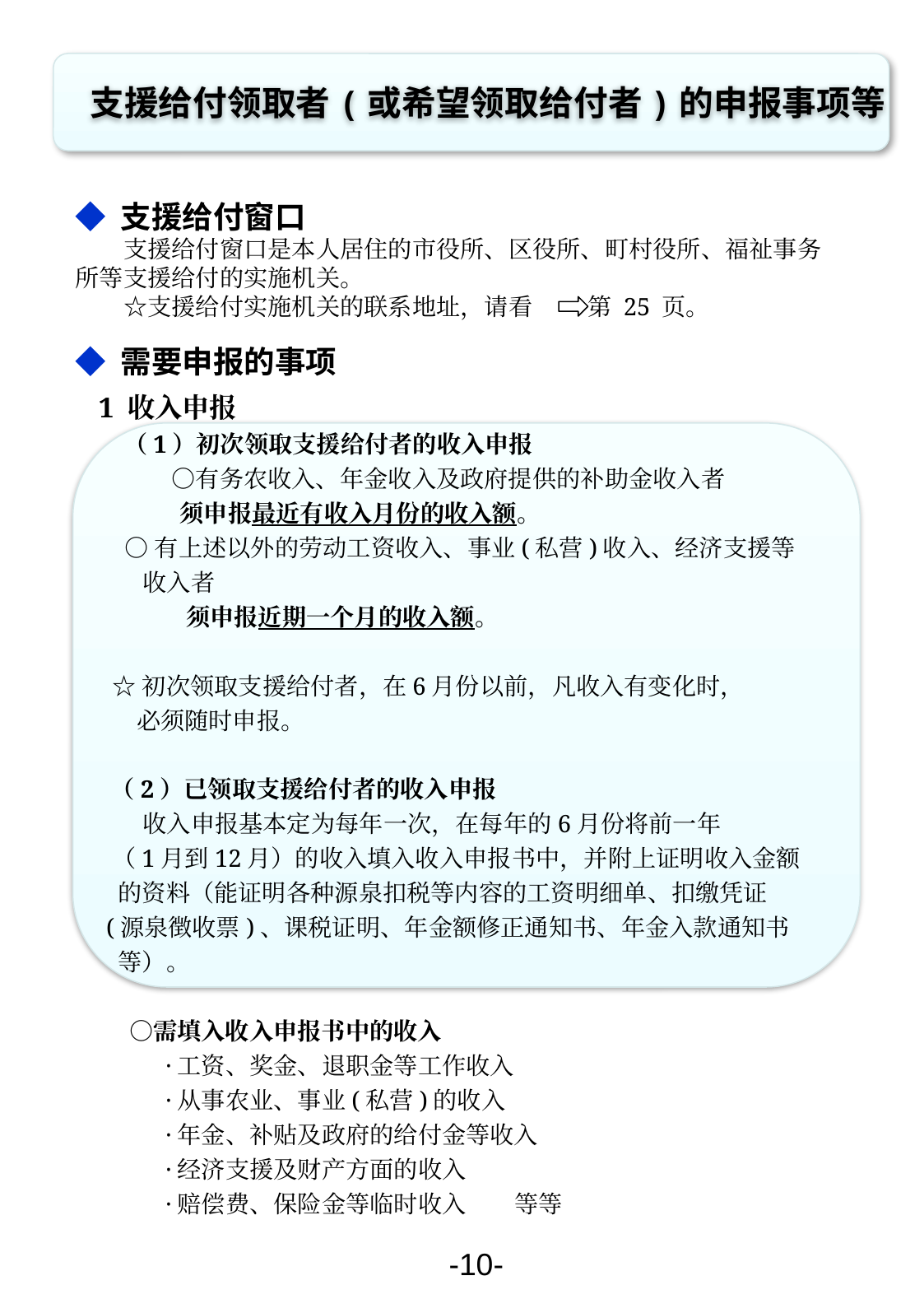

支援给付领取者(或希望领取给付者)的申报事项等
◆ 支援给付窗口
　　支援给付窗口是本人居住的市役所、区役所、町村役所、福祉事务所等支援给付的实施机关。
　　☆支援给付实施机关的联系地址，请看     　第 25 页。

◆ 需要申报的事项
   1 收入申报
　　（1）初次领取支援给付者的收入申报
　　　　○有务农收入、年金收入及政府提供的补助金收入者
                须申报最近有收入月份的收入额。
        ○有上述以外的劳动工资收入、事业(私营)收入、经济支援等
          收入者
                 须申报近期一个月的收入额。

      ☆初次领取支援给付者，在6月份以前，凡收入有变化时，
         必须随时申报。

     （2）已领取支援给付者的收入申报
          收入申报基本定为每年一次，在每年的6月份将前一年
     （1月到12月）的收入填入收入申报书中，并附上证明收入金额
      的资料（能证明各种源泉扣税等内容的工资明细单、扣缴凭证
     (源泉徴收票)、课税证明、年金额修正通知书、年金入款通知书
      等）。

　     ○需填入收入申报书中的收入
　　　  ·工资、奖金、退职金等工作收入
　　　  ·从事农业、事业(私营)的收入
　　　  ·年金、补贴及政府的给付金等收入
　　　  ·经济支援及财产方面的收入
　　　  ·赔偿费、保险金等临时收入　    等等

-10-